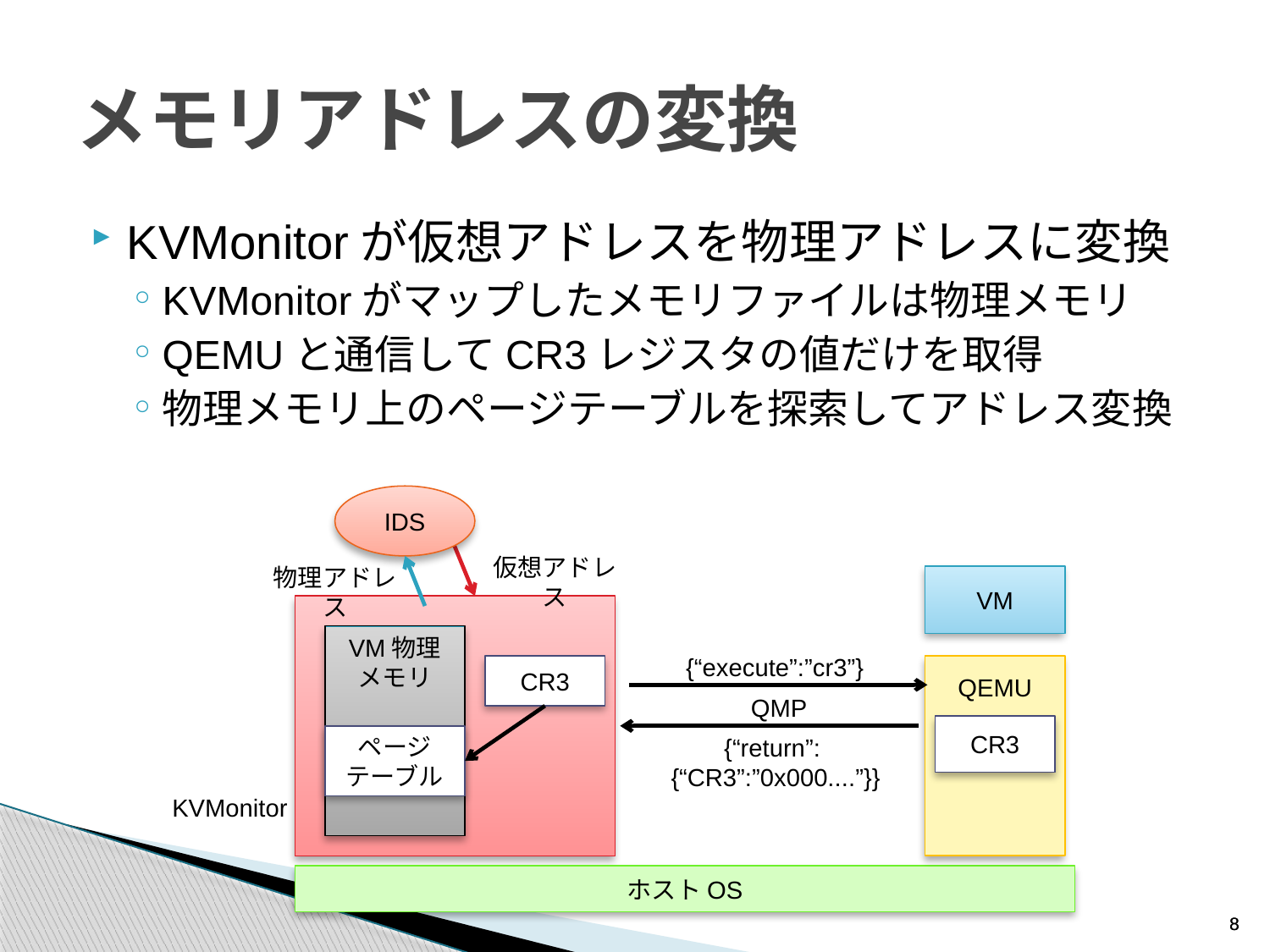

# メモリアドレスの変換
KVMonitorが仮想アドレスを物理アドレスに変換
KVMonitorがマップしたメモリファイルは物理メモリ
QEMUと通信してCR3レジスタの値だけを取得
物理メモリ上のページテーブルを探索してアドレス変換

IDS
仮想アドレス
物理アドレス
VM

VM物理
メモリ
{“execute”:”cr3”}
QMP
{“return”:
{“CR3”:”0x000....”}}
CR3

QEMU
CR3
ページ
テーブル
KVMonitor
ホストOS
8
8